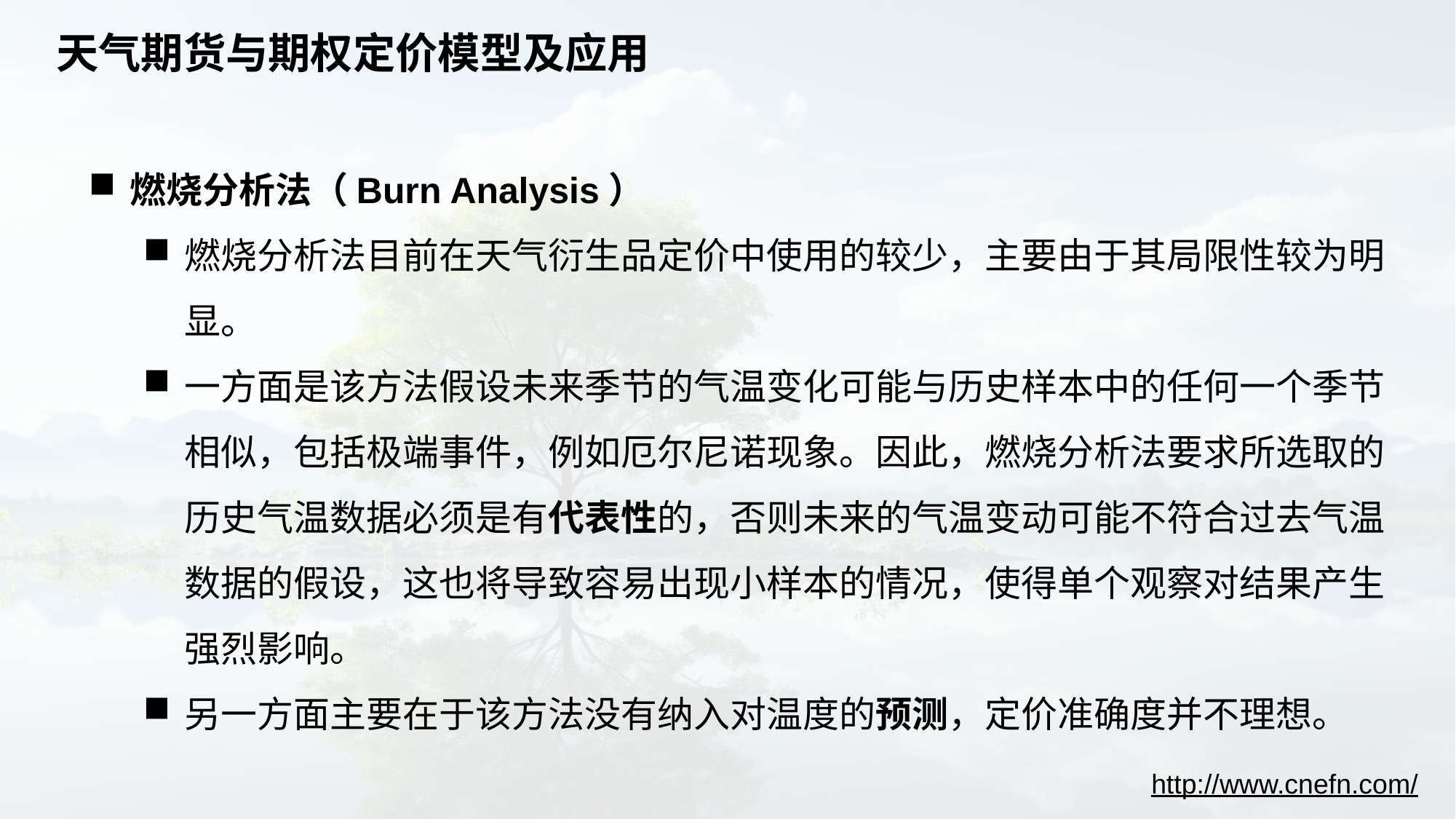

# 天气期货与期权定价模型及应用
燃烧分析法（Burn Analysis）
燃烧分析法目前在天气衍生品定价中使用的较少，主要由于其局限性较为明显。
一方面是该方法假设未来季节的气温变化可能与历史样本中的任何一个季节相似，包括极端事件，例如厄尔尼诺现象。因此，燃烧分析法要求所选取的历史气温数据必须是有代表性的，否则未来的气温变动可能不符合过去气温数据的假设，这也将导致容易出现小样本的情况，使得单个观察对结果产生强烈影响。
另一方面主要在于该方法没有纳入对温度的预测，定价准确度并不理想。